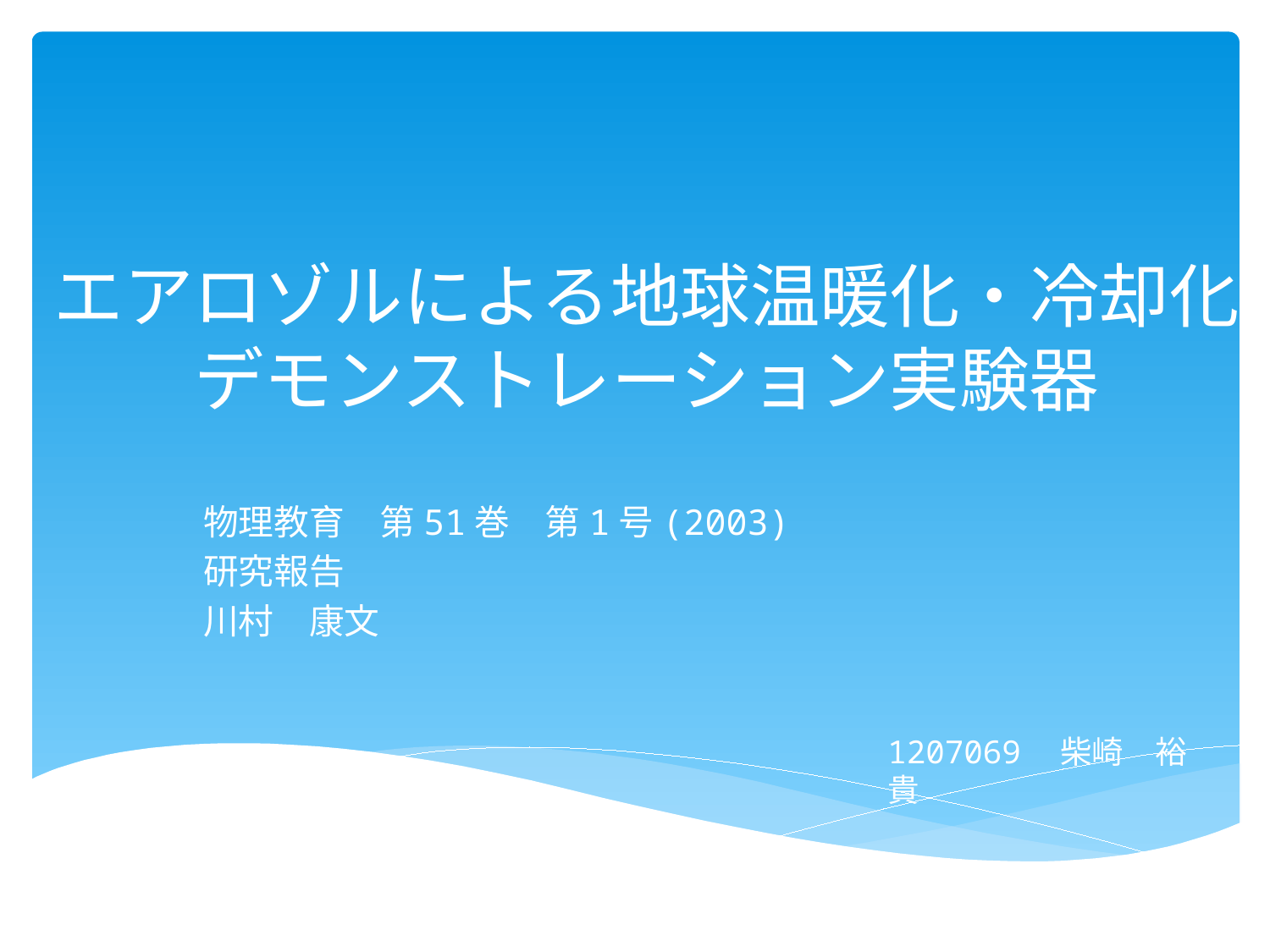

# エアロゾルによる地球温暖化・冷却化 デモンストレーション実験器
物理教育　第51巻　第1号(2003)
研究報告
川村　康文

1207069　柴崎　裕貴